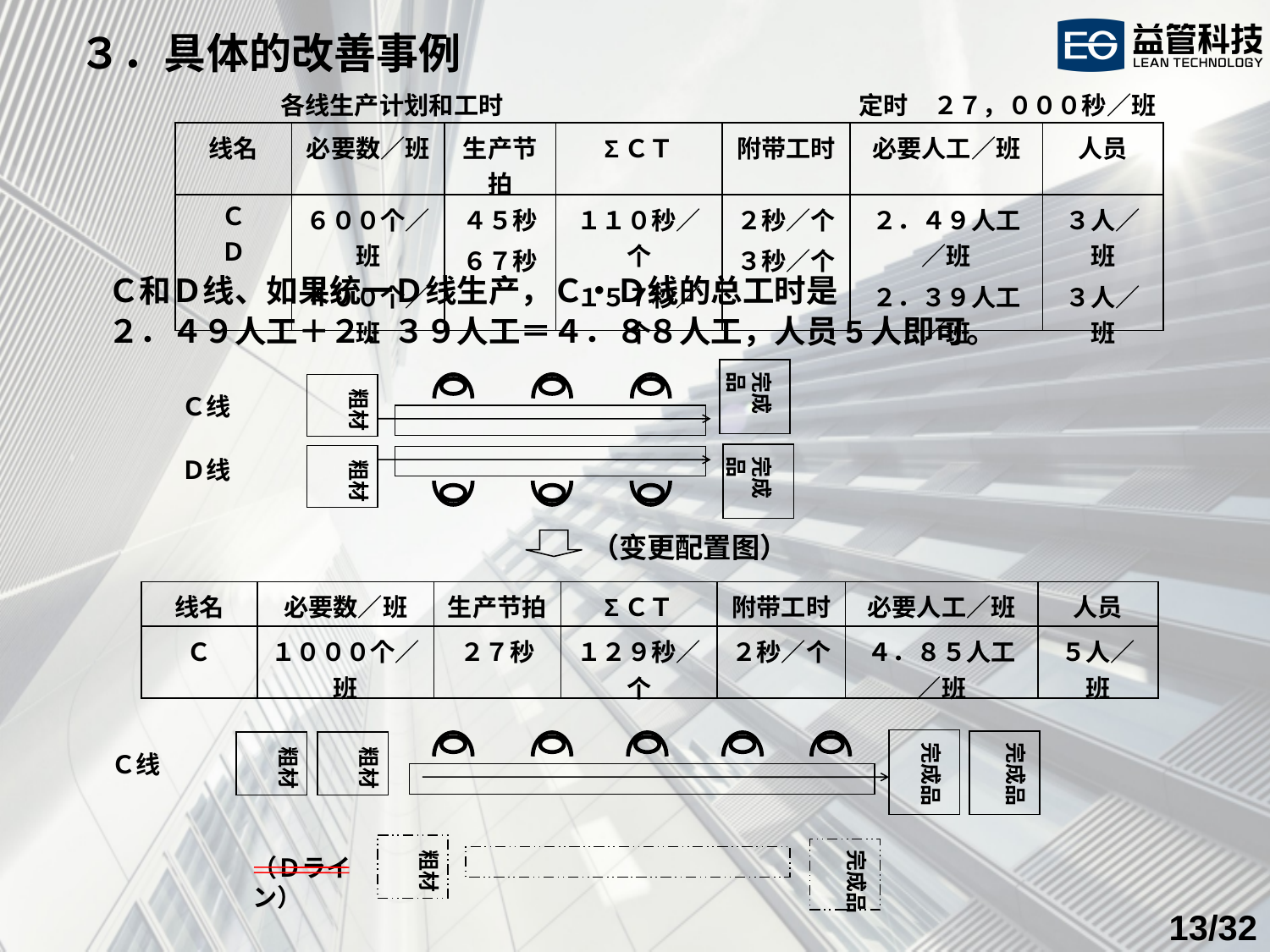

３．具体的改善事例
各线生产计划和工时
定时　２７，０００秒／班
| 线名 | 必要数／班 | 生产节拍 | ΣＣＴ | 附带工时 | 必要人工／班 | 人员 |
| --- | --- | --- | --- | --- | --- | --- |
| Ｃ Ｄ | ６００个／班 ４００个／班 | ４５秒 ６７秒 | １１０秒／个 １５７秒／个 | ２秒／个 ３秒／个 | ２．４９人工／班 ２．３９人工／班 | ３人／班 ３人／班 |
Ｃ和Ｄ线、如果统一Ｄ线生产，Ｃ・Ｄ线的总工时是
２．４９人工＋２．３９人工＝４．８８人工，人员5人即可。

完成品

粗材

Ｃ线

完成品

粗材
Ｄ线

（变更配置图）

| 线名 | 必要数／班 | 生产节拍 | ΣＣＴ | 附带工时 | 必要人工／班 | 人员 |
| --- | --- | --- | --- | --- | --- | --- |
| Ｃ | １０００个／班 | ２７秒 | １２９秒／个 | ２秒／个 | ４．８５人工／班 | ５人／班 |

完成品
完成品

粗材
粗材

Ｃ线

粗材
完成品

（Ｄライン）

13/32